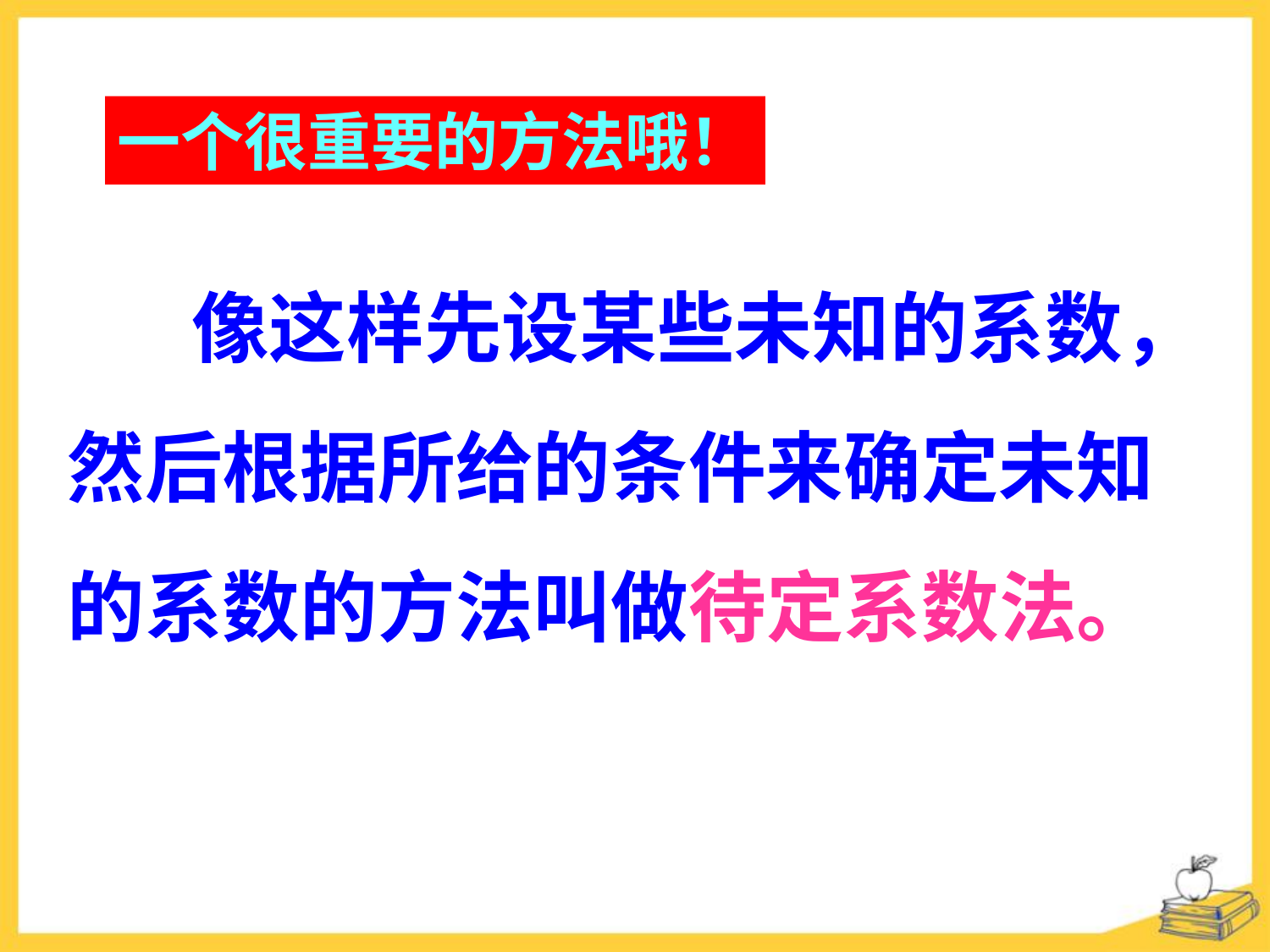

一个很重要的方法哦！
      像这样先设某些未知的系数，然后根据所给的条件来确定未知的系数的方法叫做待定系数法。